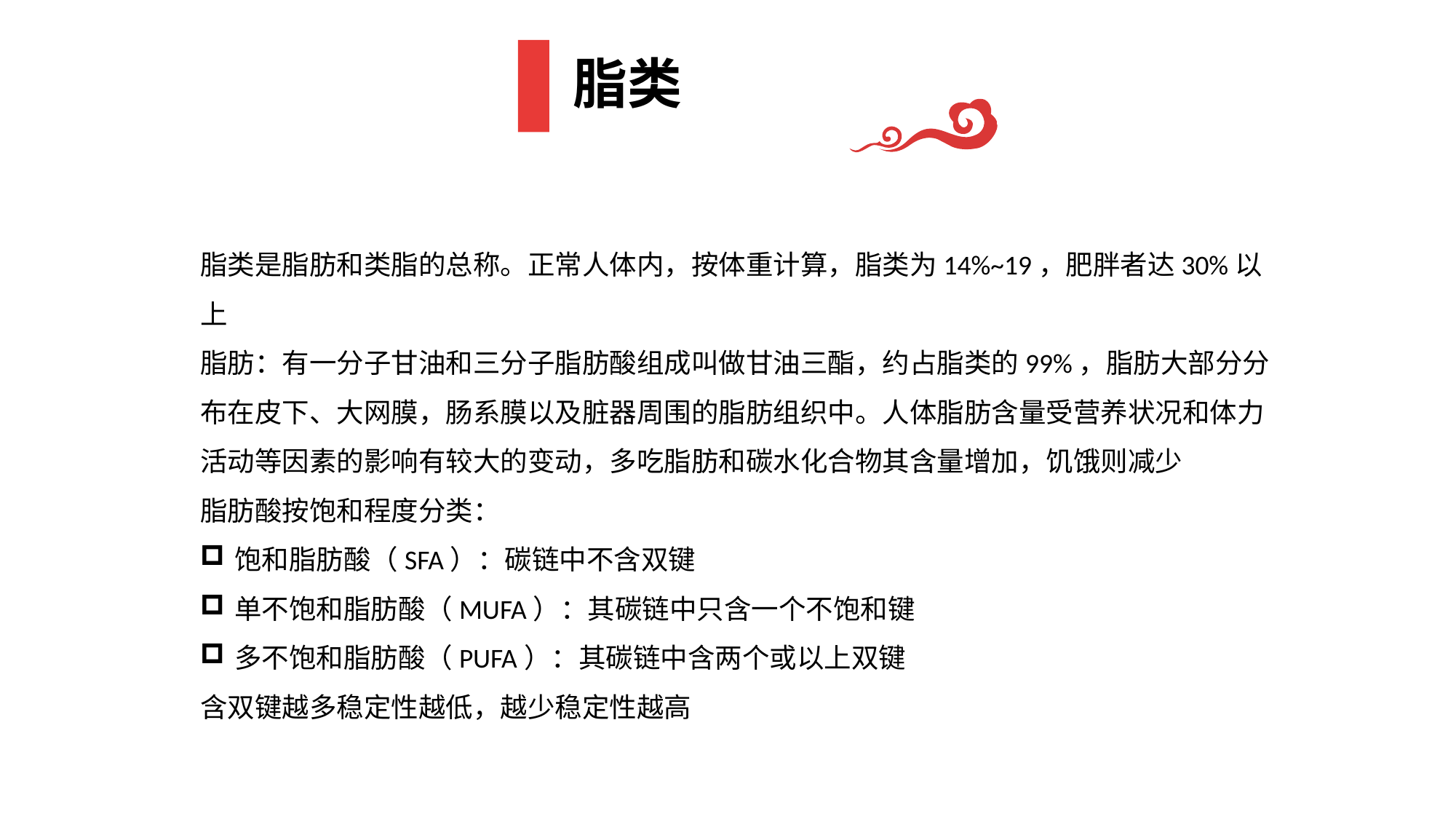

# 脂类
脂类是脂肪和类脂的总称。正常人体内，按体重计算，脂类为14%~19，肥胖者达30%以上
脂肪：有一分子甘油和三分子脂肪酸组成叫做甘油三酯，约占脂类的99%，脂肪大部分分布在皮下、大网膜，肠系膜以及脏器周围的脂肪组织中。人体脂肪含量受营养状况和体力活动等因素的影响有较大的变动，多吃脂肪和碳水化合物其含量增加，饥饿则减少
脂肪酸按饱和程度分类：
饱和脂肪酸（SFA）：碳链中不含双键
单不饱和脂肪酸（MUFA）：其碳链中只含一个不饱和键
多不饱和脂肪酸（PUFA）：其碳链中含两个或以上双键
含双键越多稳定性越低，越少稳定性越高